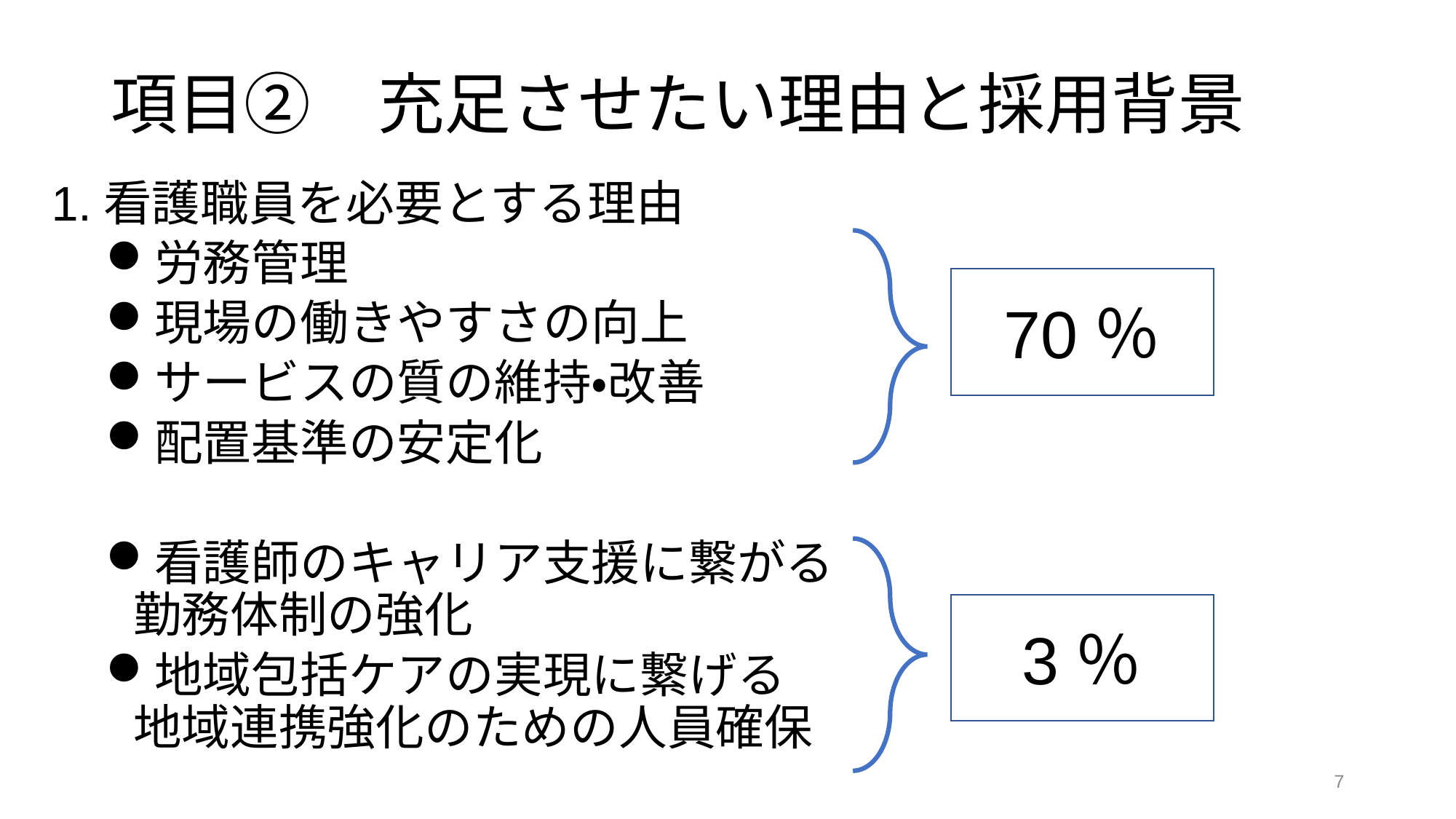

# 項目②　充足させたい理由と採用背景
1.看護職員を必要とする理由
労務管理
現場の働きやすさの向上
サービスの質の維持・改善
配置基準の安定化

看護師のキャリア支援に繋がる
勤務体制の強化
地域包括ケアの実現に繋げる
地域連携強化のための人員確保

70％

3％
7